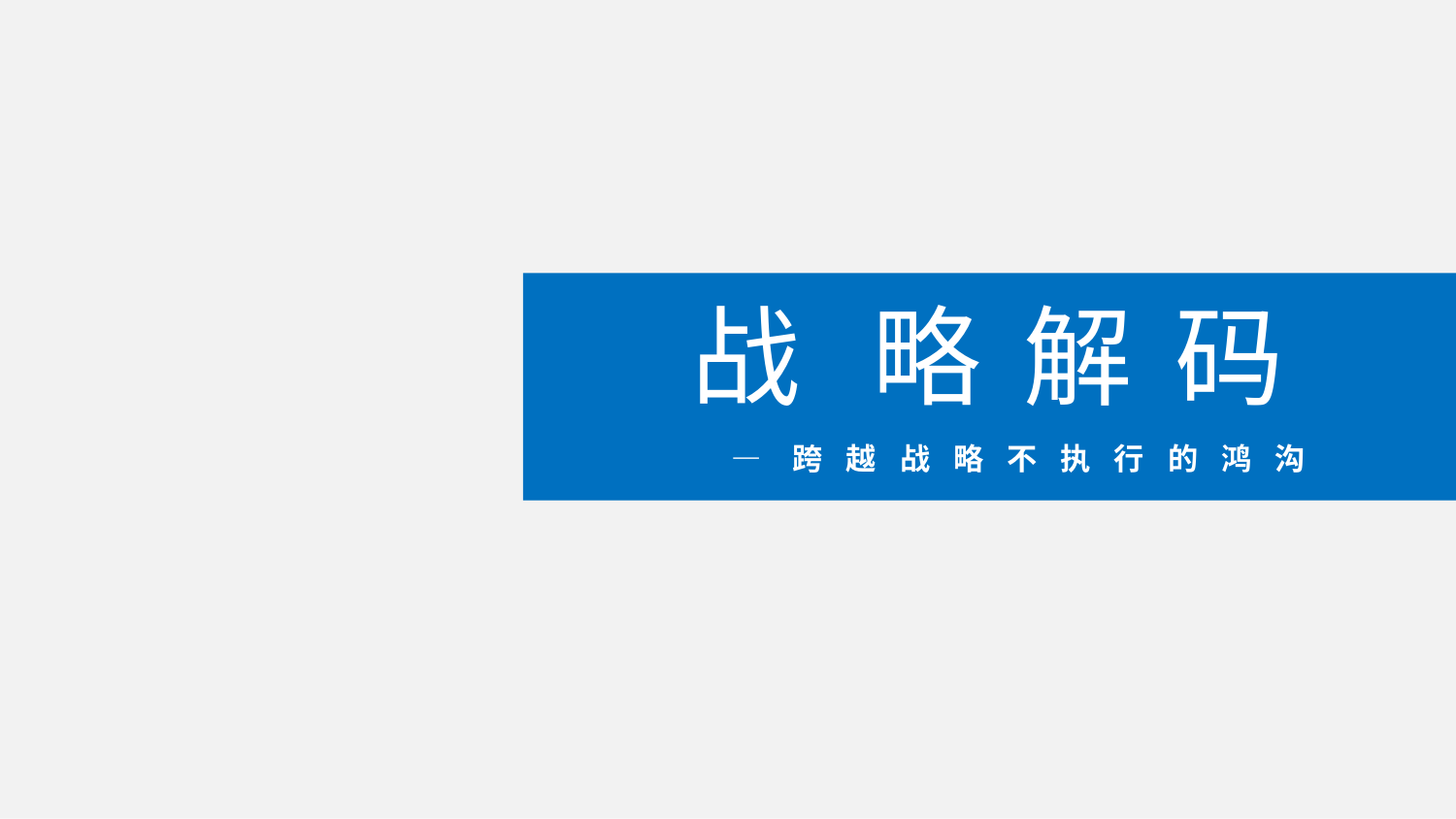

战 略 解 码

—   跨   越   战   略   不   执   行   的   鸿   沟